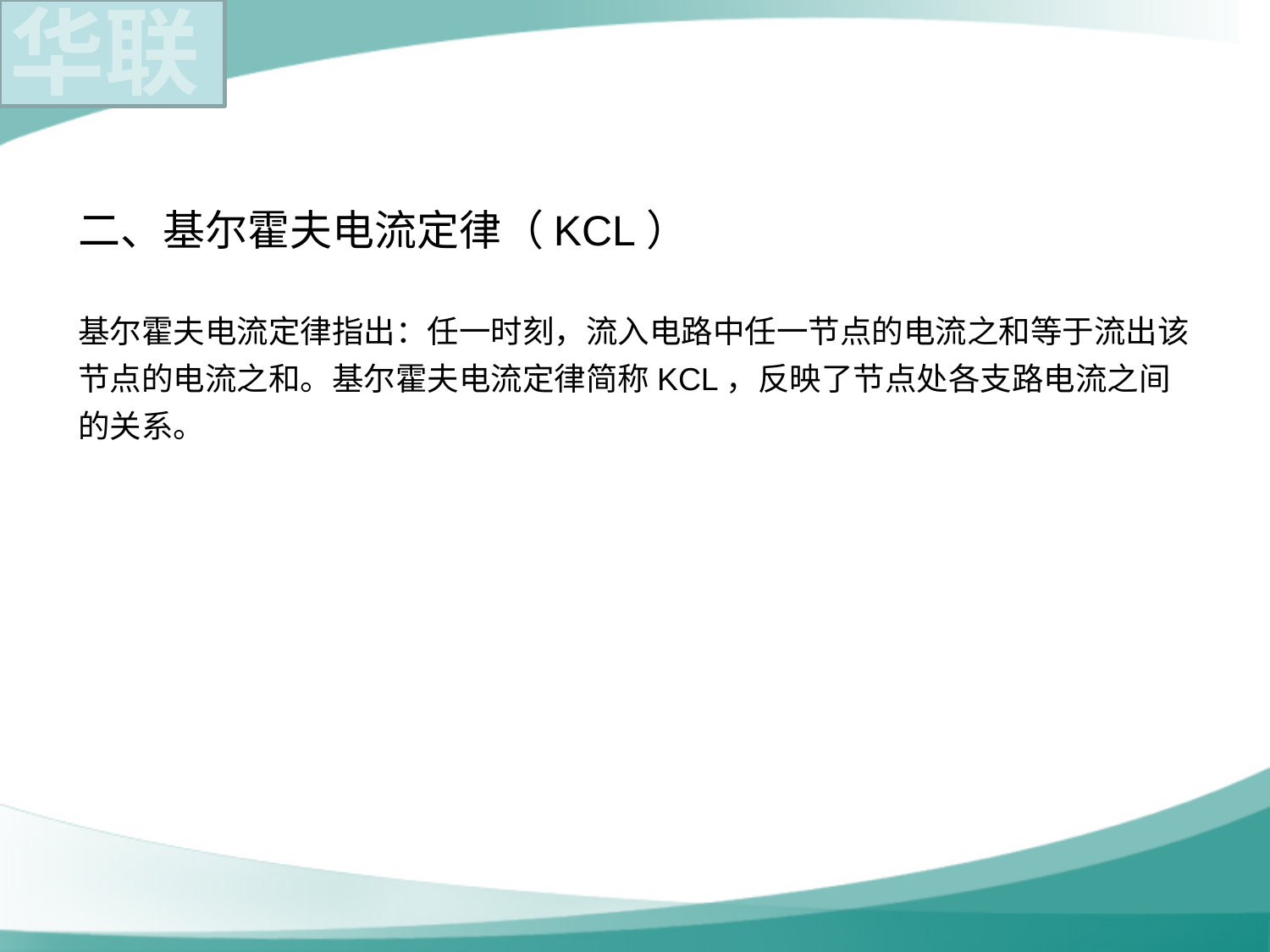

二、基尔霍夫电流定律（KCL）
基尔霍夫电流定律指出：任一时刻，流入电路中任一节点的电流之和等于流出该节点的电流之和。基尔霍夫电流定律简称KCL，反映了节点处各支路电流之间的关系。